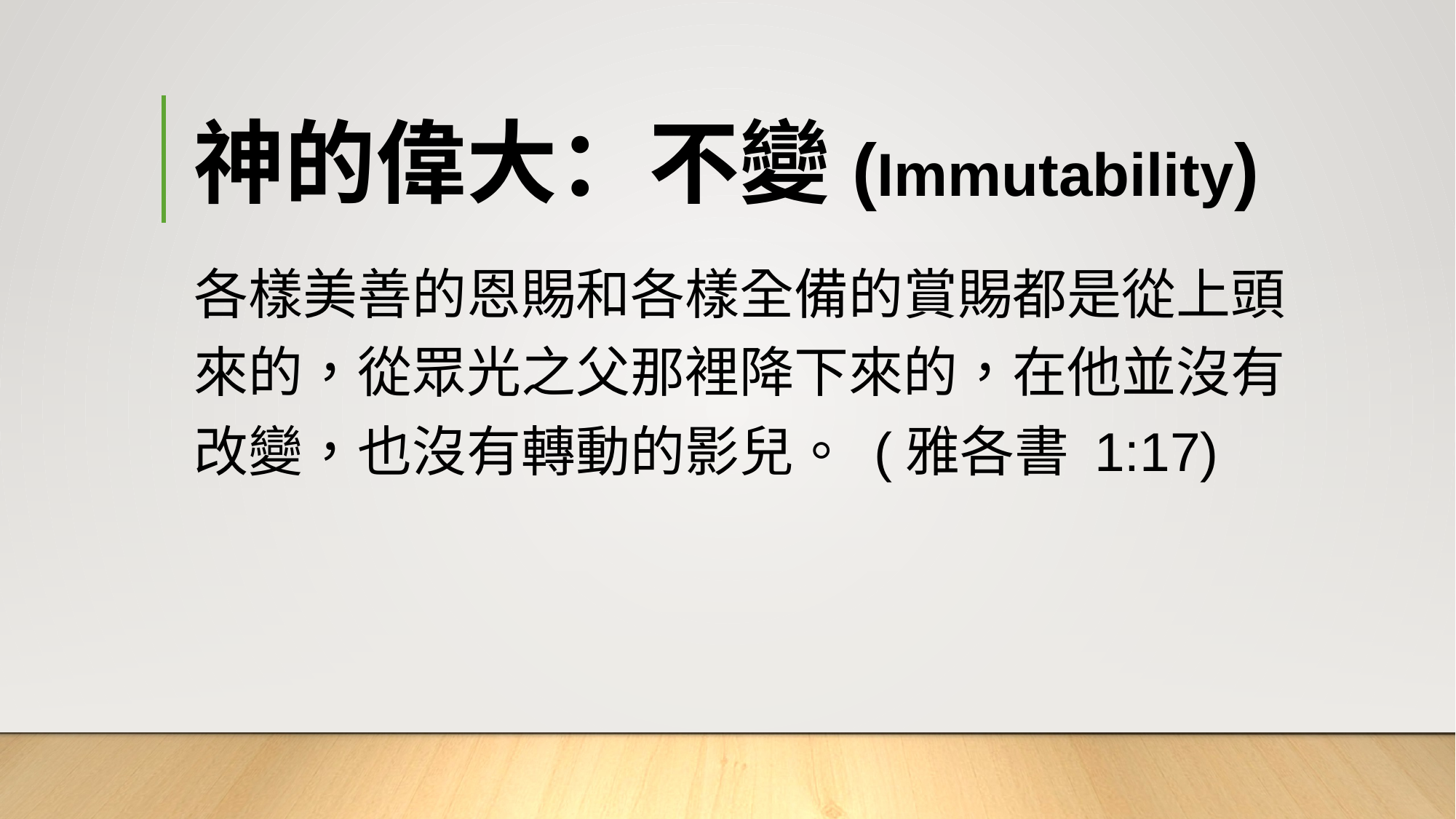

# 神的偉大：不變(Immutability)
各樣美善的恩賜和各樣全備的賞賜都是從上頭來的，從眾光之父那裡降下來的，在他並沒有改變，也沒有轉動的影兒。 (雅各書 1:17)